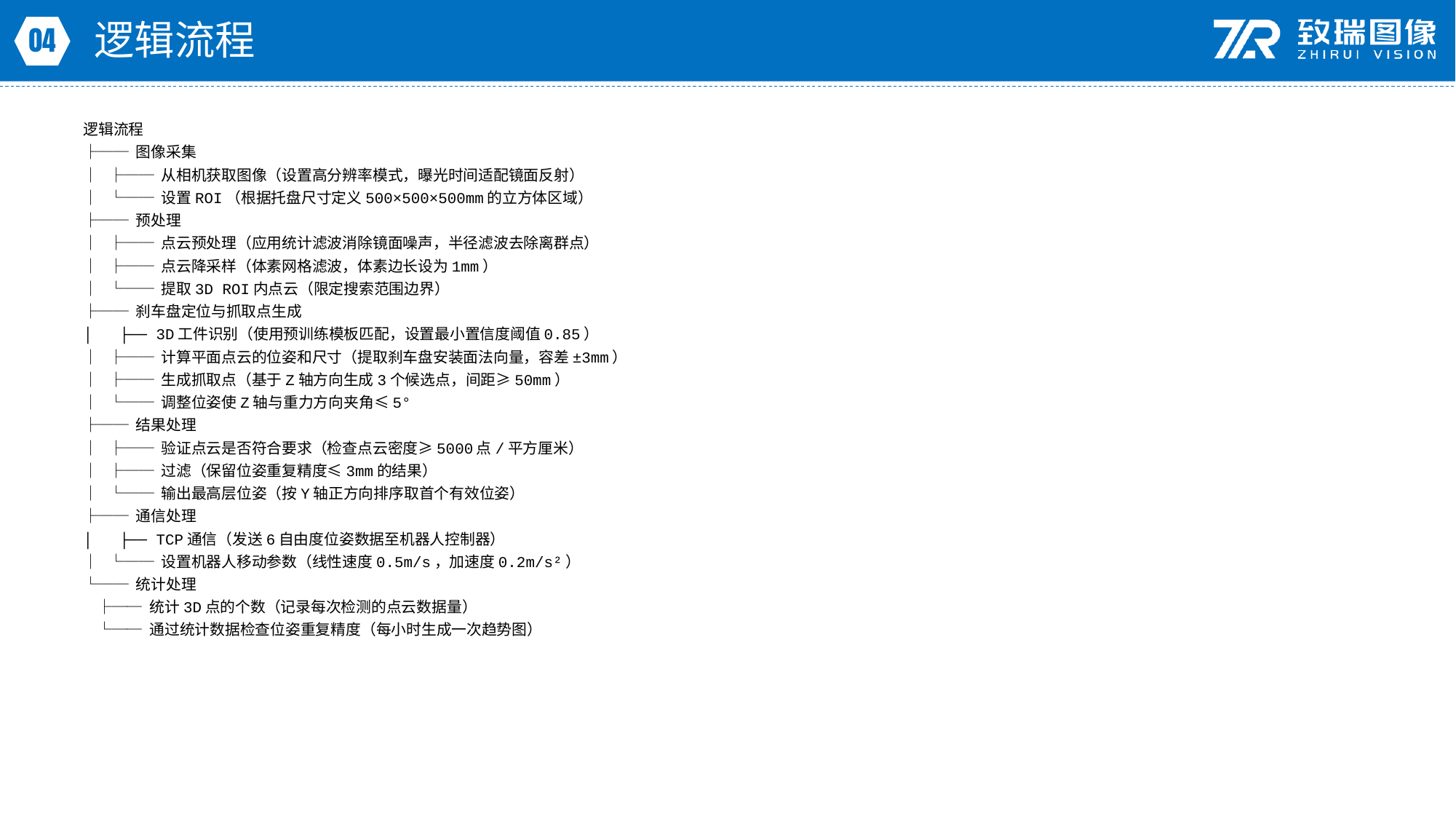

逻辑流程
04

逻辑流程
├── 图像采集
│   ├── 从相机获取图像（设置高分辨率模式，曝光时间适配镜面反射）
│   └── 设置ROI（根据托盘尺寸定义500×500×500mm的立方体区域）
├── 预处理
│   ├── 点云预处理（应用统计滤波消除镜面噪声，半径滤波去除离群点）
│   ├── 点云降采样（体素网格滤波，体素边长设为1mm）
│   └── 提取3D ROI内点云（限定搜索范围边界）
├── 刹车盘定位与抓取点生成
│   ├── 3D工件识别（使用预训练模板匹配，设置最小置信度阈值0.85）
│   ├── 计算平面点云的位姿和尺寸（提取刹车盘安装面法向量，容差±3mm）
│   ├── 生成抓取点（基于Z轴方向生成3个候选点，间距≥50mm）
│   └── 调整位姿使Z轴与重力方向夹角≤5°
├── 结果处理
│   ├── 验证点云是否符合要求（检查点云密度≥5000点/平方厘米）
│   ├── 过滤（保留位姿重复精度≤3mm的结果）
│   └── 输出最高层位姿（按Y轴正方向排序取首个有效位姿）
├── 通信处理
│   ├── TCP通信（发送6自由度位姿数据至机器人控制器）
│   └── 设置机器人移动参数（线性速度0.5m/s，加速度0.2m/s²）
└── 统计处理
    ├── 统计3D点的个数（记录每次检测的点云数据量）
    └── 通过统计数据检查位姿重复精度（每小时生成一次趋势图）